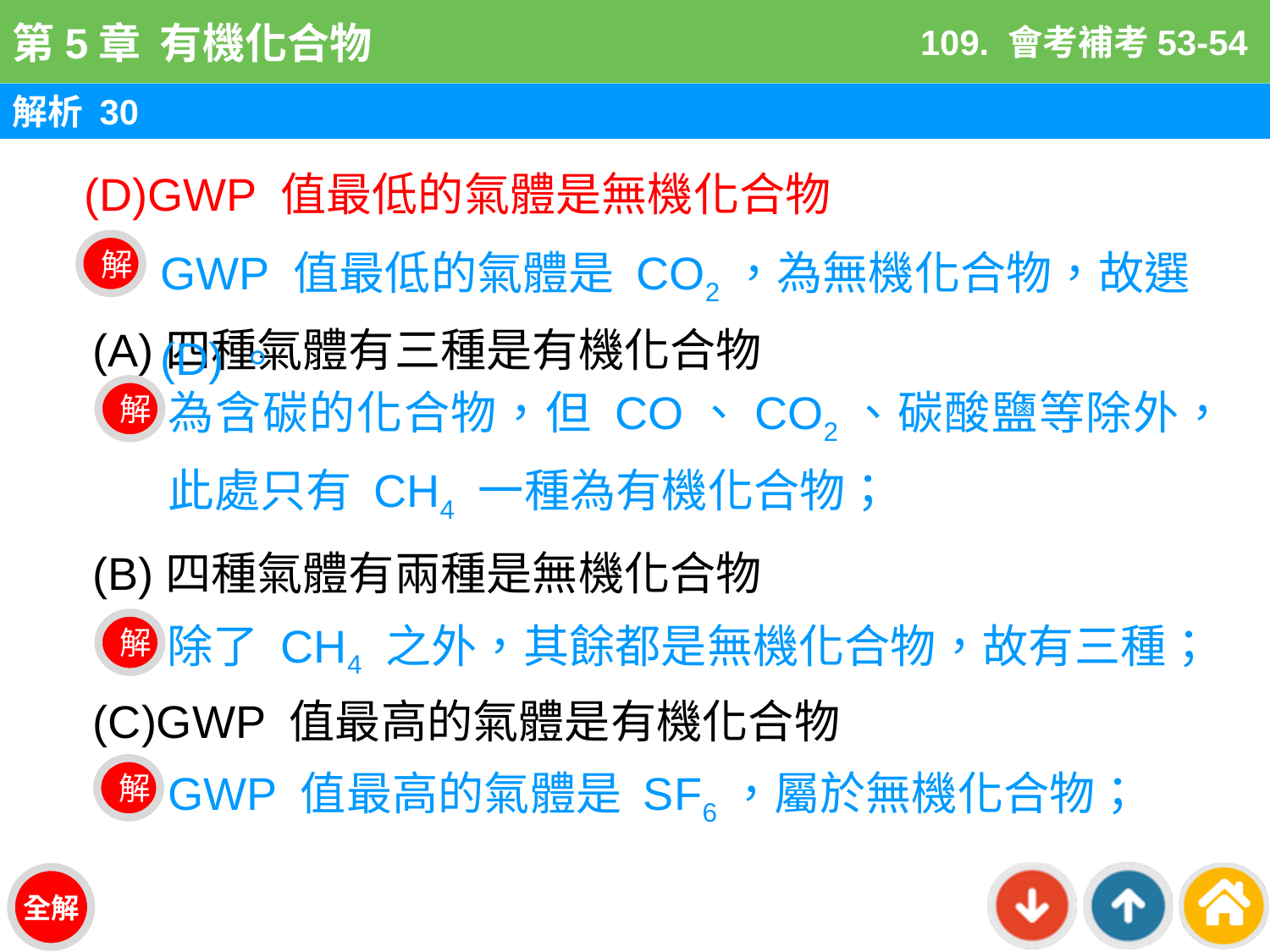

109. 會考補考53-54
解析 30
(D)GWP 值最低的氣體是無機化合物
GWP 值最低的氣體是 CO2，為無機化合物，故選(D)。
解
(A)四種氣體有三種是有機化合物

(B)四種氣體有兩種是無機化合物

(C)GWP 值最高的氣體是有機化合物
為含碳的化合物，但 CO、CO2、碳酸鹽等除外，此處只有 CH4 一種為有機化合物；
解
除了 CH4 之外，其餘都是無機化合物，故有三種；
解
GWP 值最高的氣體是 SF6，屬於無機化合物；
解
全解